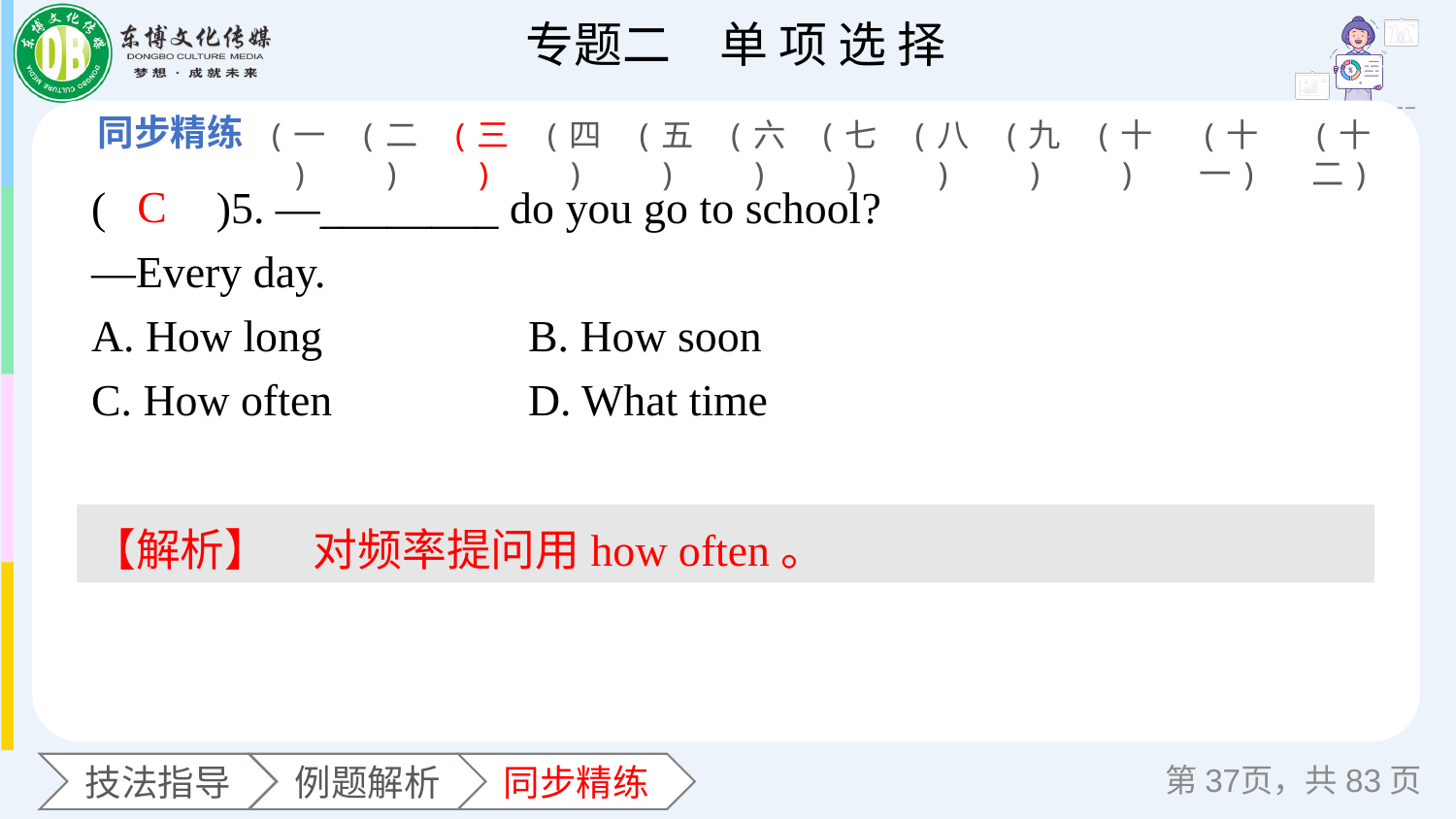

(一)
(二)
(三)
(四)
(五)
(六)
(七)
(八)
(九)
(十)
(十一)
(十二)
(　　)5. —________ do you go to school?
—Every day.
A. How long    		B. How soon
C. How often    		D. What time
C
【解析】　对频率提问用how often。
第37页，共83页